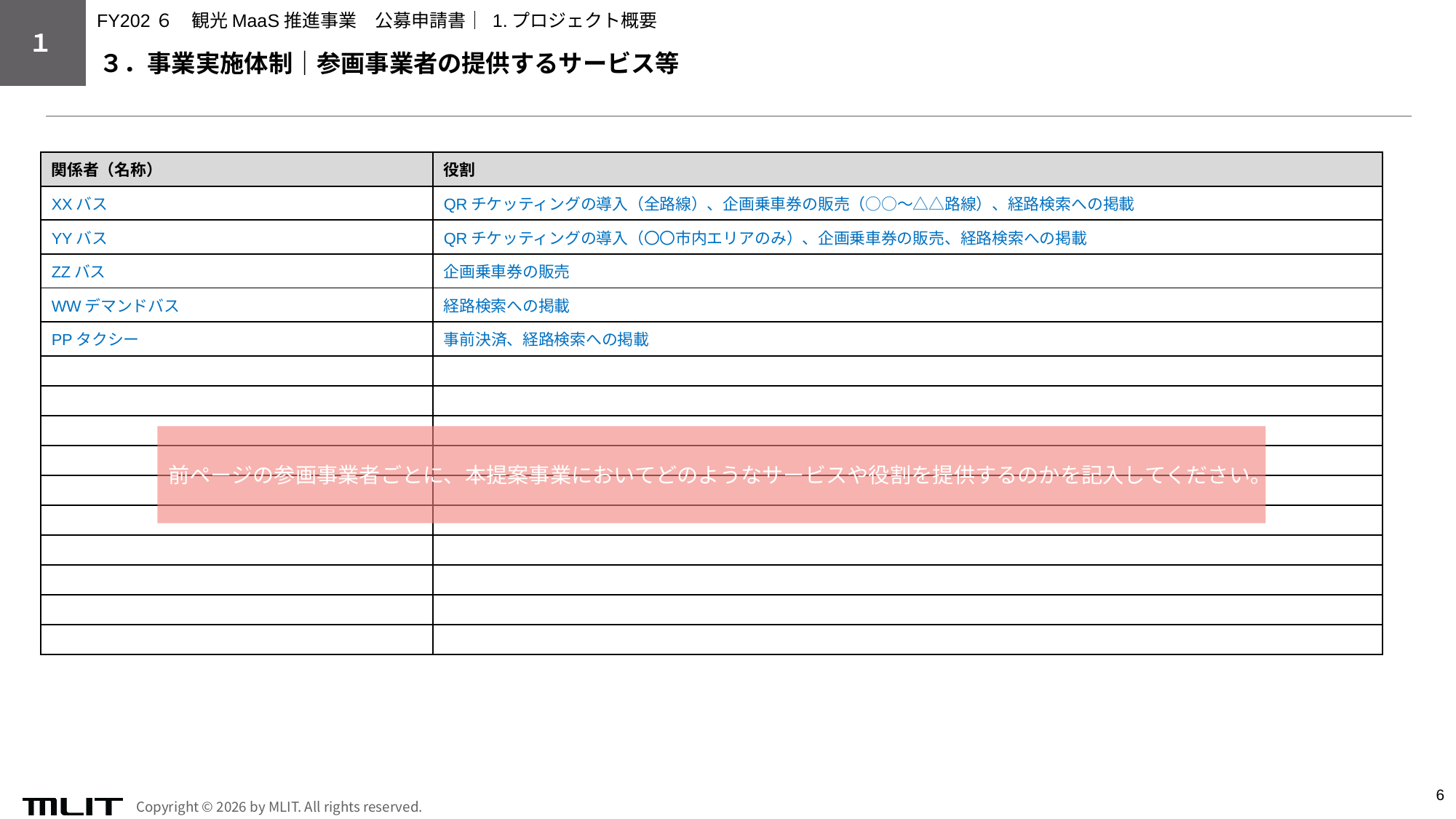

FY202６　観光MaaS推進事業　公募申請書│ 1.プロジェクト概要
１
３．事業実施体制｜参画事業者の提供するサービス等

| 関係者（名称） | 役割 |
| --- | --- |
| XXバス | QRチケッティングの導入（全路線）、企画乗車券の販売（○○～△△路線）、経路検索への掲載 |
| YYバス | QRチケッティングの導入（〇〇市内エリアのみ）、企画乗車券の販売、経路検索への掲載 |
| ZZバス | 企画乗車券の販売 |
| WWデマンドバス | 経路検索への掲載 |
| PPタクシー | 事前決済、経路検索への掲載 |
|  |  |
|  |  |
|  |  |
|  |  |
|  |  |
|  |  |
|  |  |
|  |  |
|  |  |
|  |  |
前ページの参画事業者ごとに、本提案事業においてどのようなサービスや役割を提供するのかを記入してください。
6